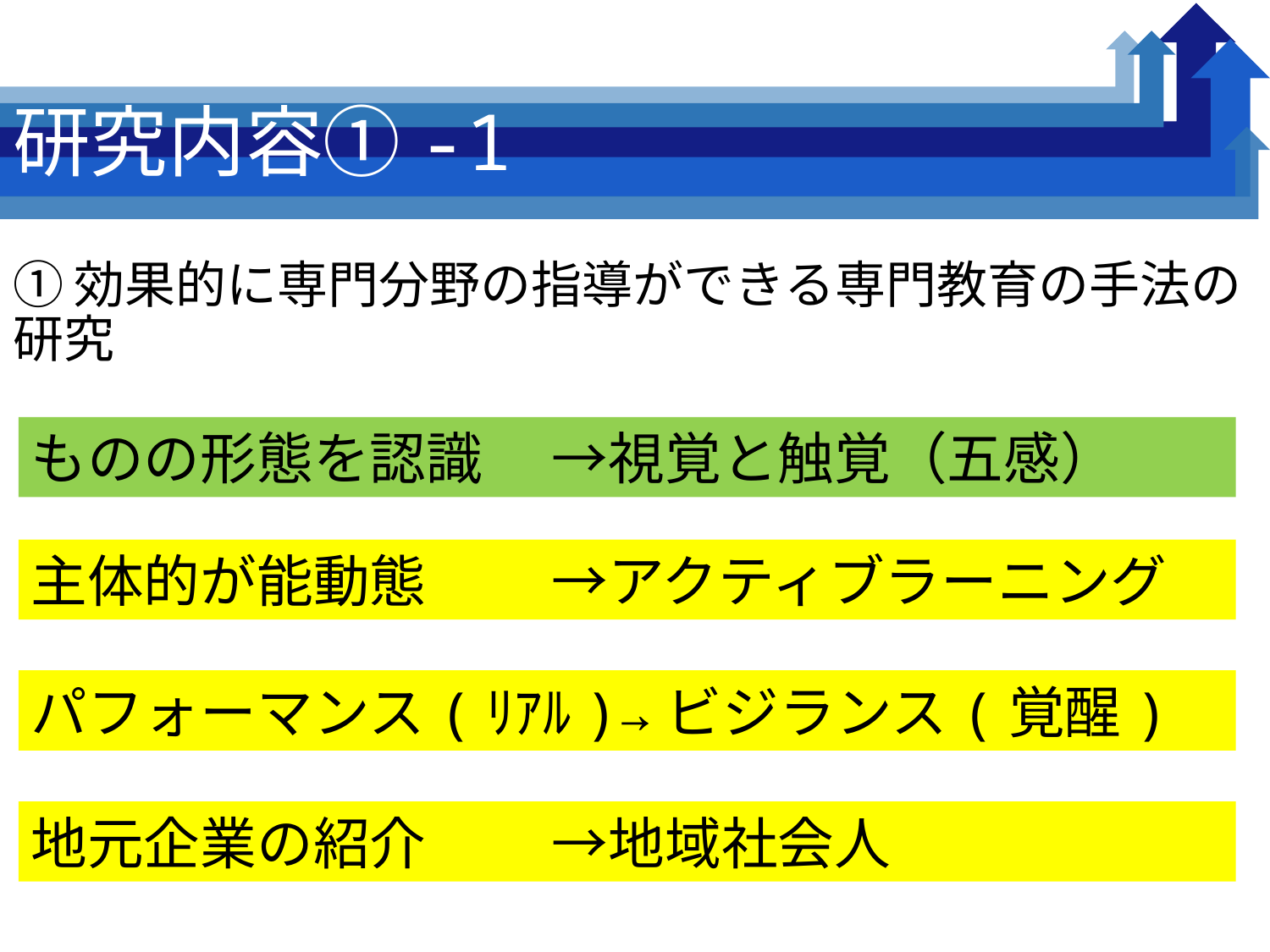

# 研究内容①-1
①効果的に専門分野の指導ができる専門教育の手法の研究

ものの形態を認識　 →視覚と触覚（五感）
主体的が能動態　　 →アクティブラーニング
パフォーマンス(ﾘｱﾙ)→ビジランス(覚醒)
地元企業の紹介　　 →地域社会人